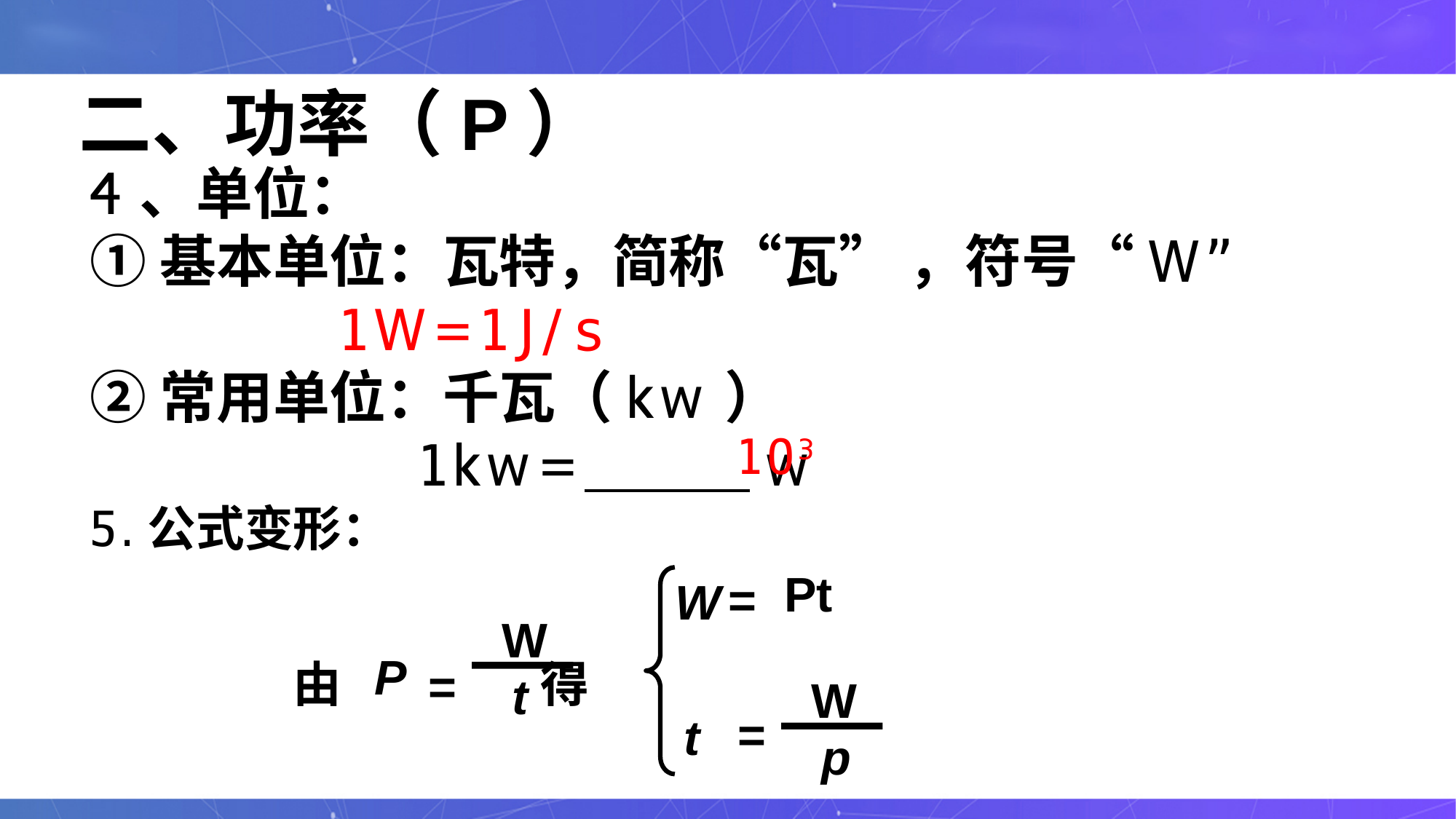

二、功率（P）
4、单位：
①基本单位：瓦特，简称“瓦” ，符号“W”
               1W=1J/s
②常用单位：千瓦（kw）
			1kw=           w
5.公式变形：

103
Pt
=
W

W
P
=
t

由                  得
W
=
t
p